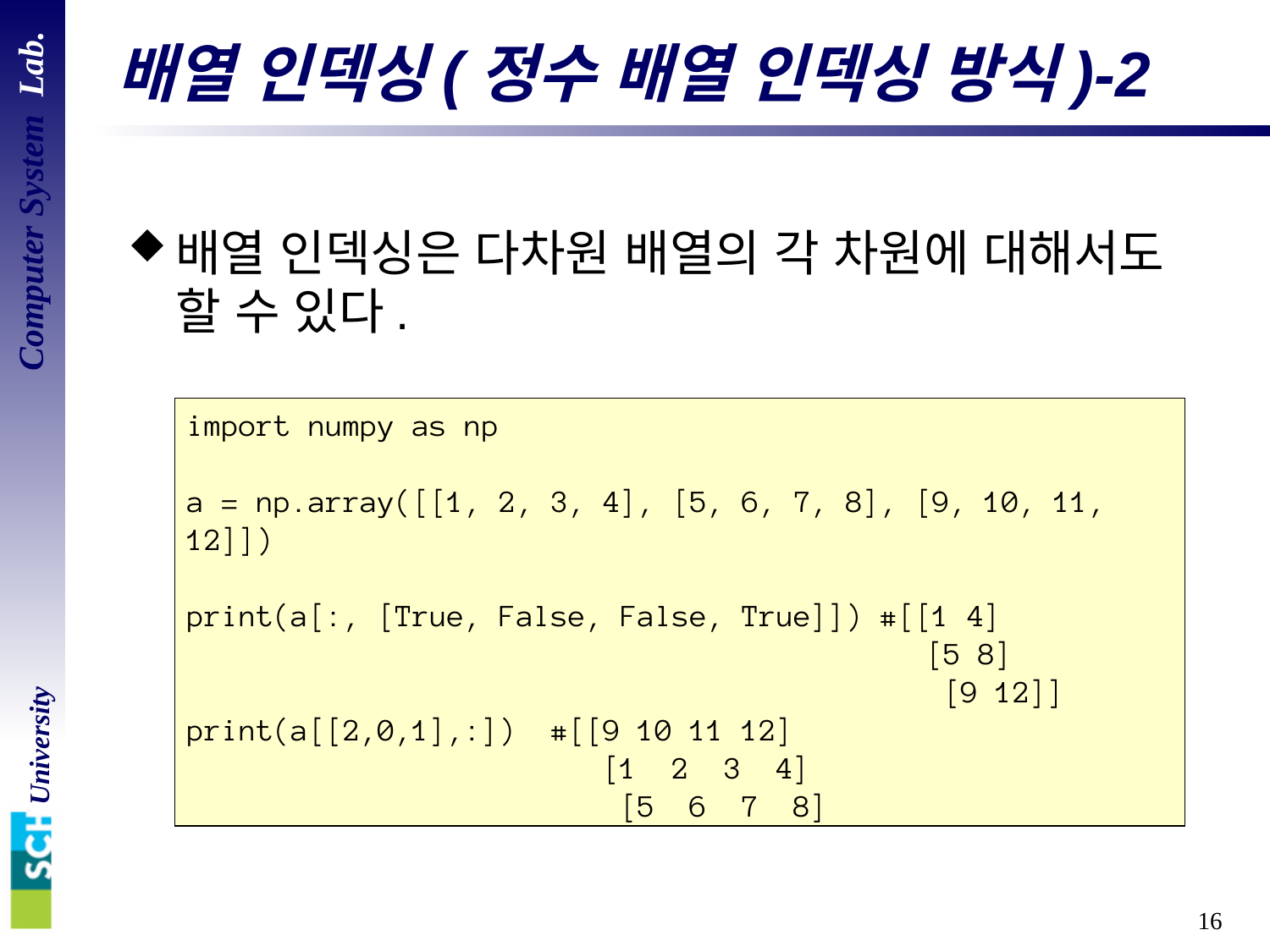

# 배열 인덱싱(정수 배열 인덱싱 방식)-2

배열 인덱싱은 다차원 배열의 각 차원에 대해서도 할 수 있다.
import numpy as np

a = np.array([[1, 2, 3, 4], [5, 6, 7, 8], [9, 10, 11, 12]])

print(a[:, [True, False, False, True]]) #[[1 4]
					      [5 8]
					       [9 12]]
print(a[[2,0,1],:])  #[[9 10 11 12]
			  [1  2  3  4]
			   [5  6  7  8]